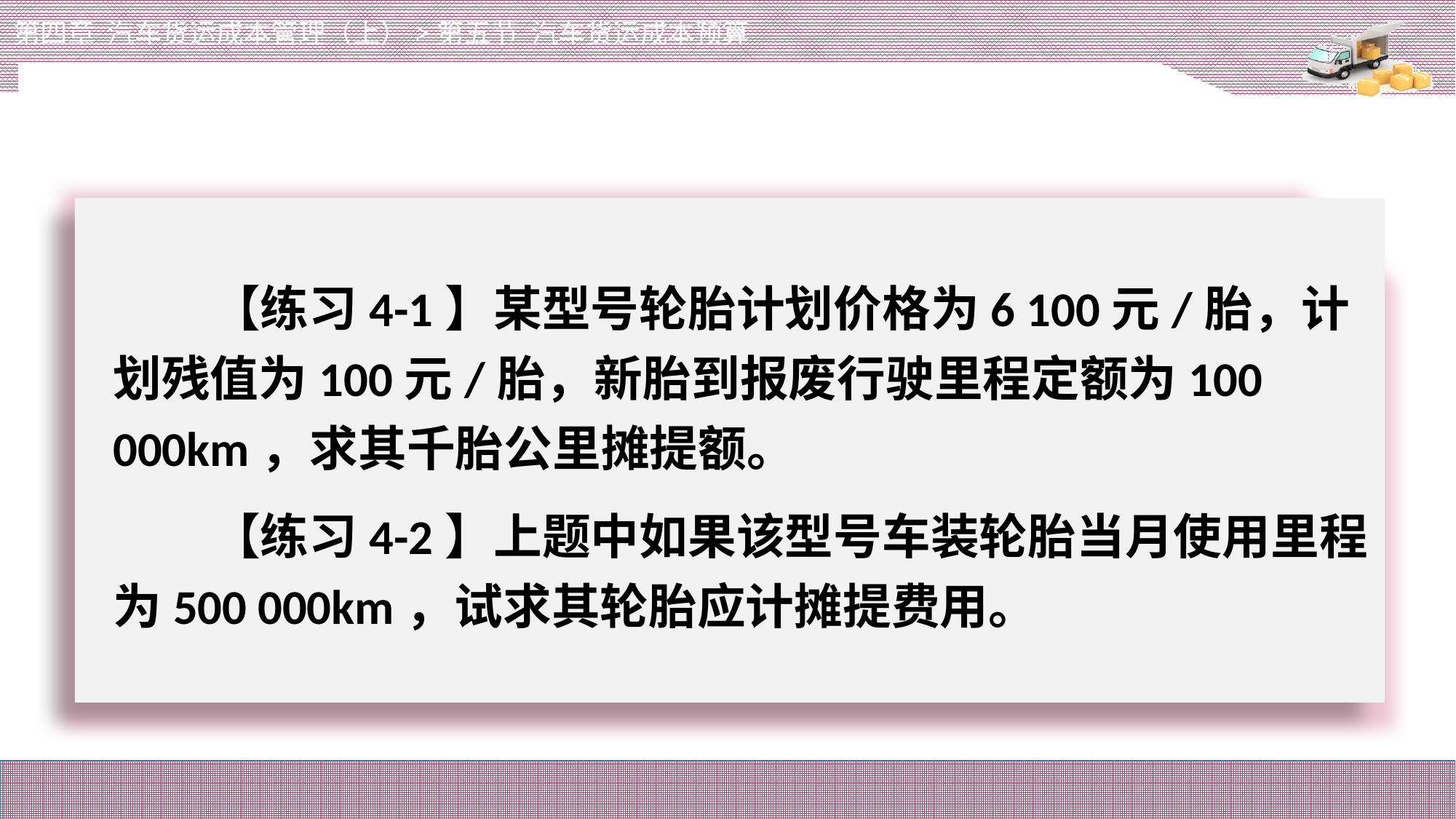

第四章  汽车货运成本管理（上）>第五节  汽车货运成本预算
# 【练习4-1】某型号轮胎计划价格为6 100元/胎，计划残值为100元/胎，新胎到报废行驶里程定额为100 000km，求其千胎公里摊提额。
【练习4-2】上题中如果该型号车装轮胎当月使用里程为500 000km，试求其轮胎应计摊提费用。